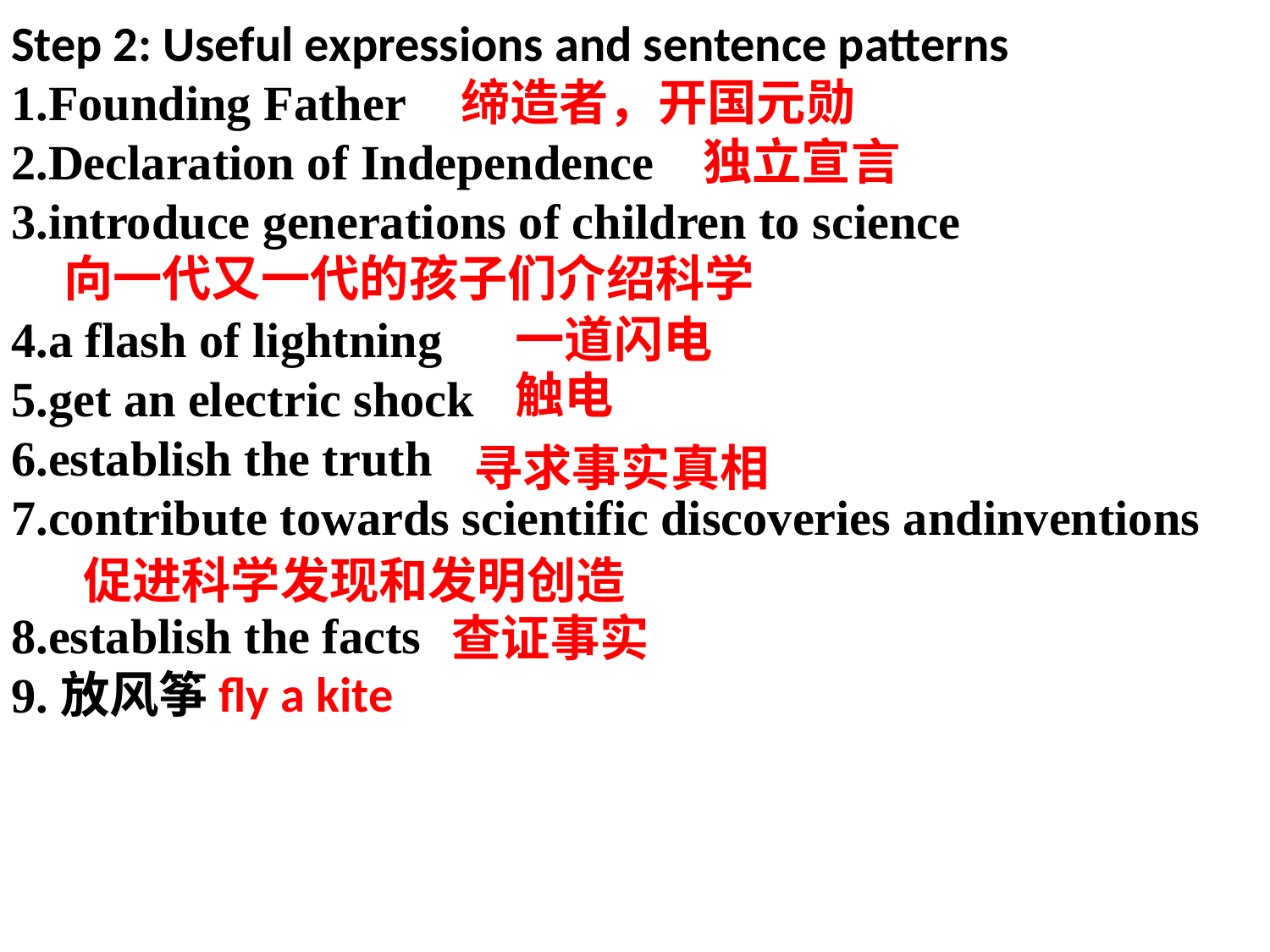

Step 2: Useful expressions and sentence patterns
1.Founding Father
2.Declaration of Independence
3.introduce generations of children to science

4.a flash of lightning
5.get an electric shock
6.establish the truth
7.contribute towards scientific discoveries andinventions

8.establish the facts
9.放风筝
缔造者，开国元勋
独立宣言
向一代又一代的孩子们介绍科学
一道闪电
触电
寻求事实真相
促进科学发现和发明创造
查证事实
fly a kite